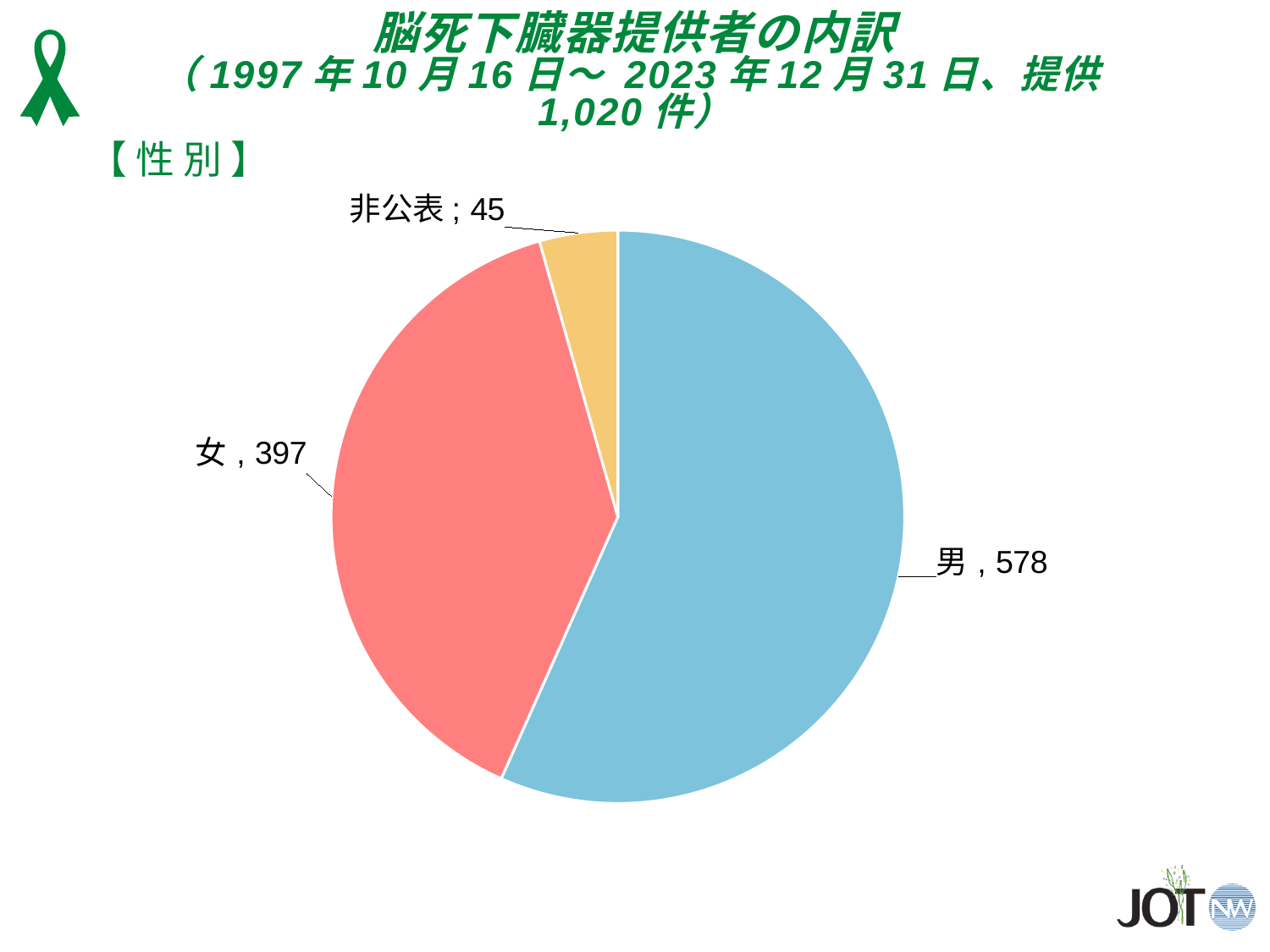

脳死下臓器提供者の内訳
（1997年10月16日～ 2023年12月31日、提供1,020件）
【 性 別 】

### Chart

| Category | 性別 |
|---|---|
| 男 | 578.0 |
| 女 | 397.0 |
| 非公表 | 45.0 |